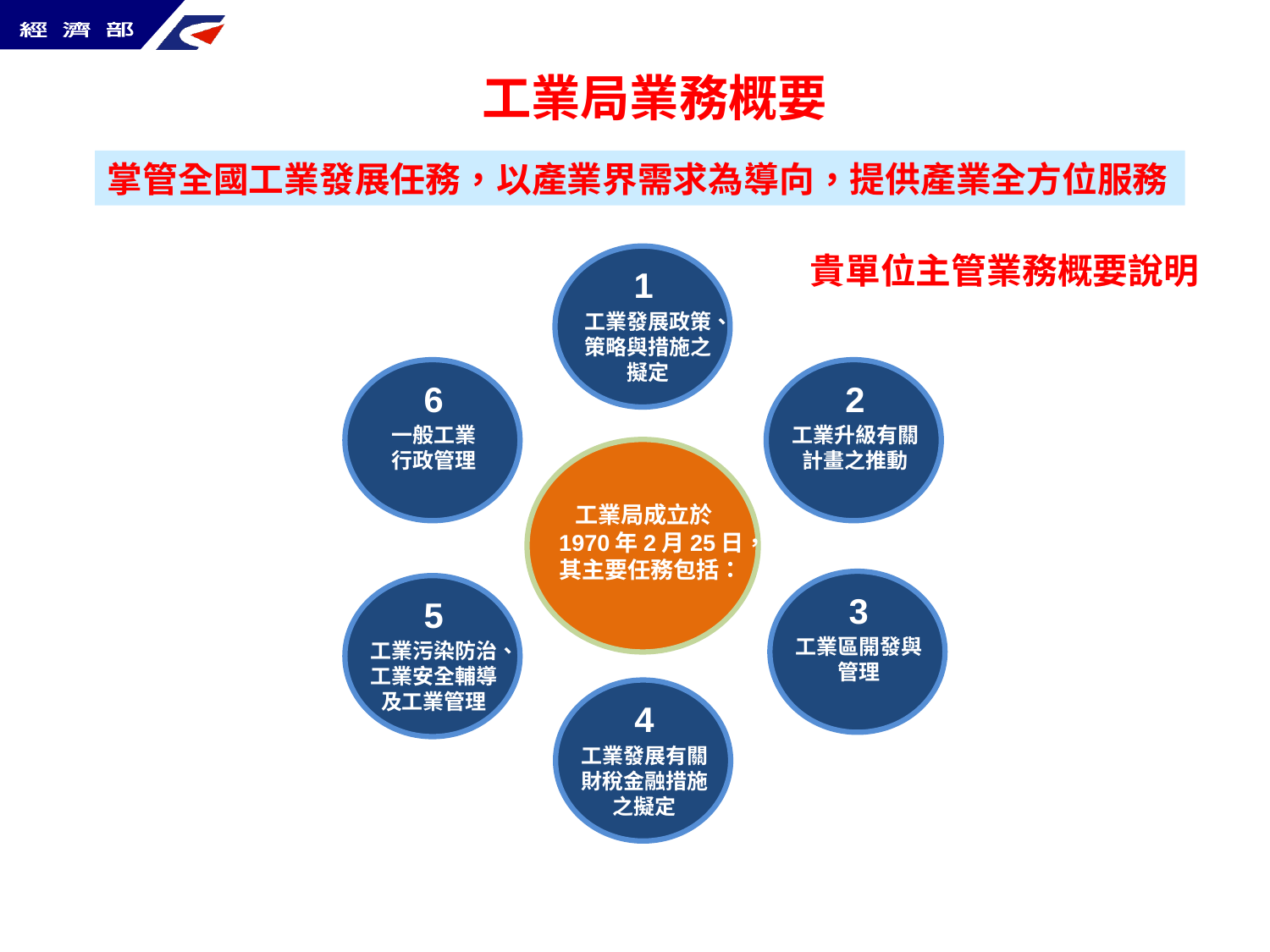

# 工業局業務概要
掌管全國工業發展任務，以產業界需求為導向，提供產業全方位服務
貴單位主管業務概要說明

1
工業發展政策、策略與措施之
擬定

6
一般工業
行政管理

2
工業升級有關
計畫之推動

  工業局成立於1970年2月25日，其主要任務包括：

3
工業區開發與管理

5
工業污染防治、
工業安全輔導及工業管理

4
工業發展有關財稅金融措施之擬定